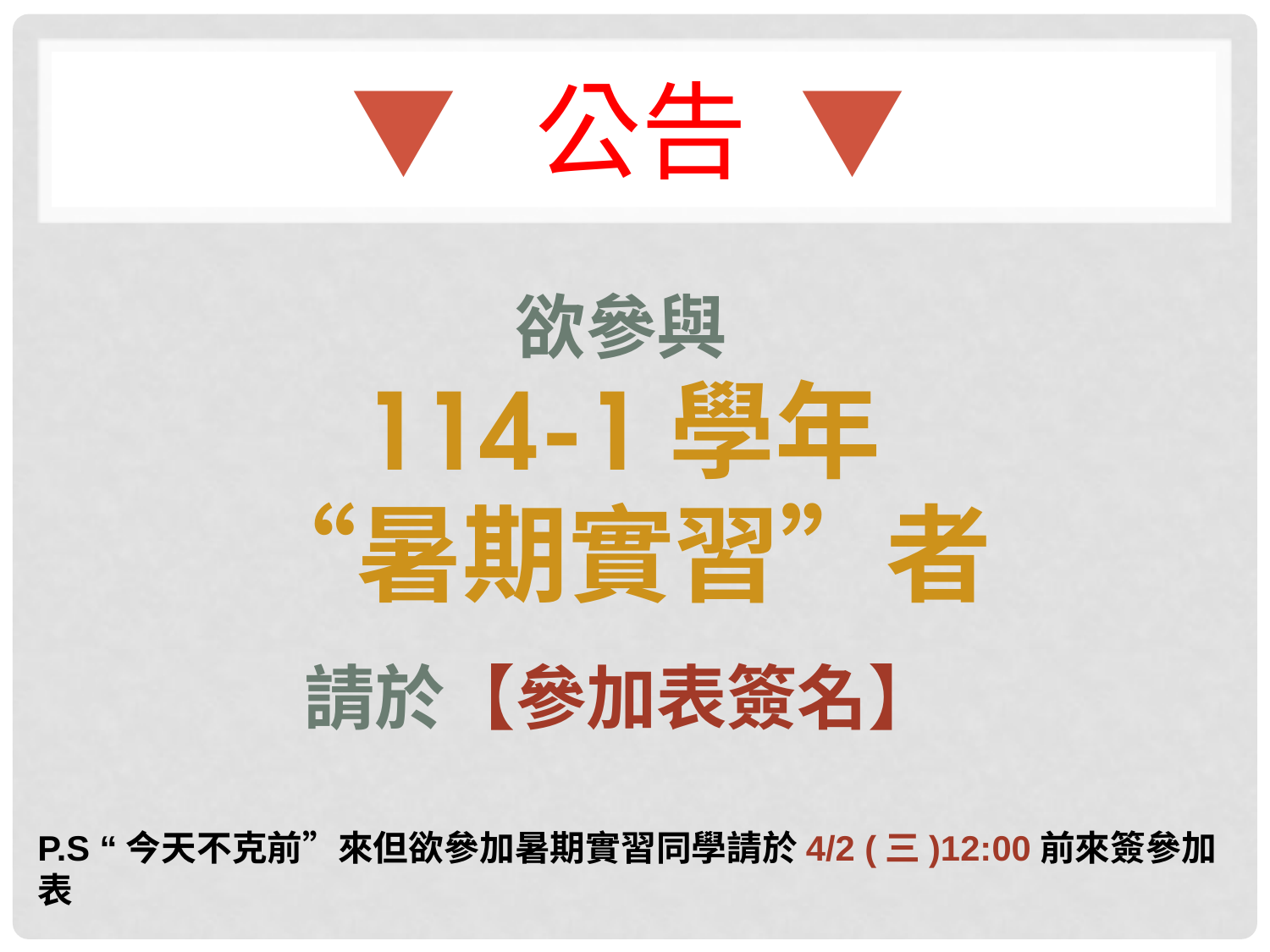

▼ 公告 ▼
# 欲參與 114-1學年 “暑期實習”者 請於【參加表簽名】
P.S “今天不克前”來但欲參加暑期實習同學請於4/2 (三)12:00前來簽參加表